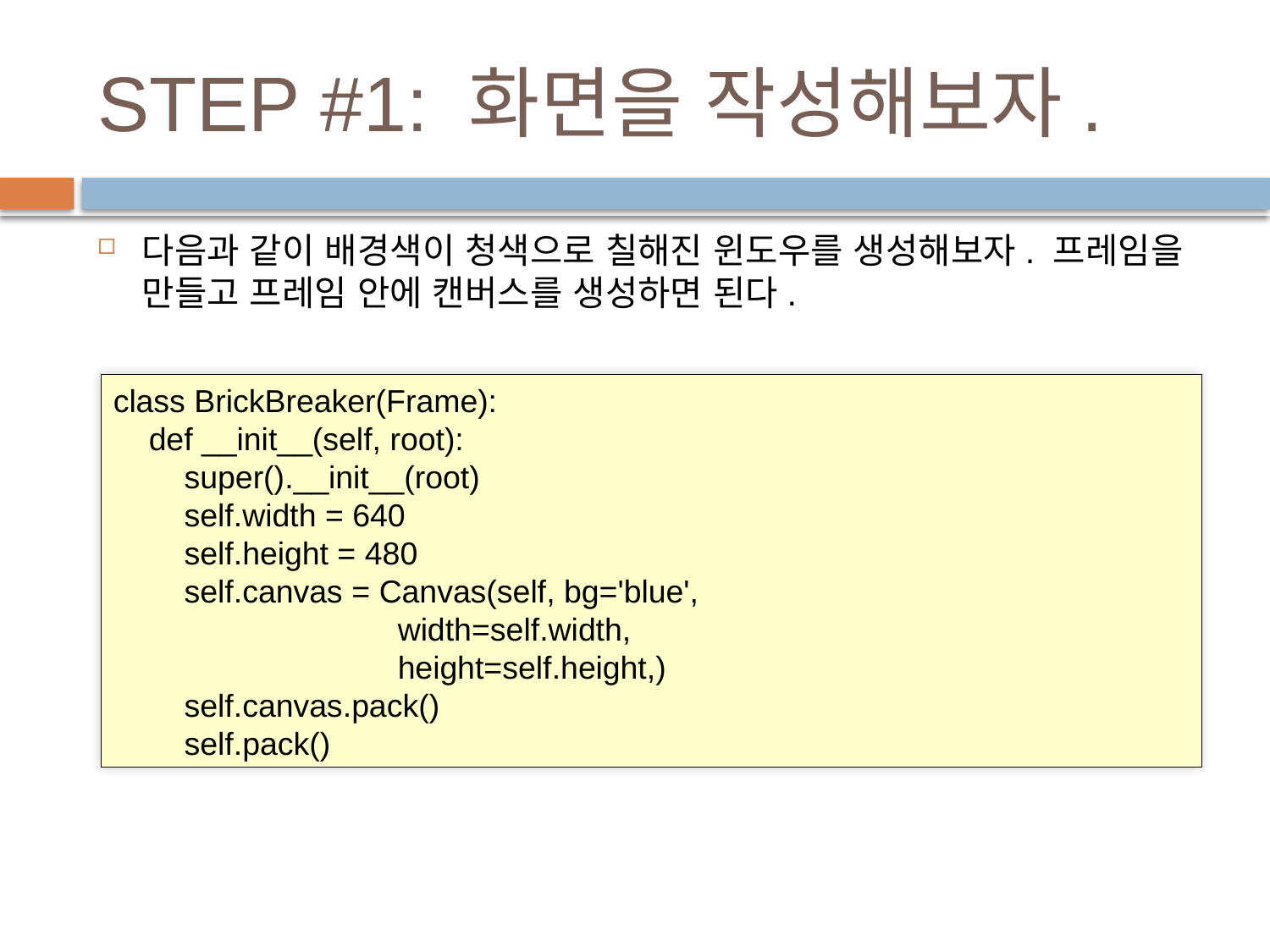

# STEP #1: 화면을 작성해보자.
다음과 같이 배경색이 청색으로 칠해진 윈도우를 생성해보자. 프레임을 만들고 프레임 안에 캔버스를 생성하면 된다.

class BrickBreaker(Frame):
    def __init__(self, root):
        super().__init__(root)
        self.width = 640
        self.height = 480
        self.canvas = Canvas(self, bg='blue',
                                width=self.width,
                                height=self.height,)
        self.canvas.pack()
        self.pack()